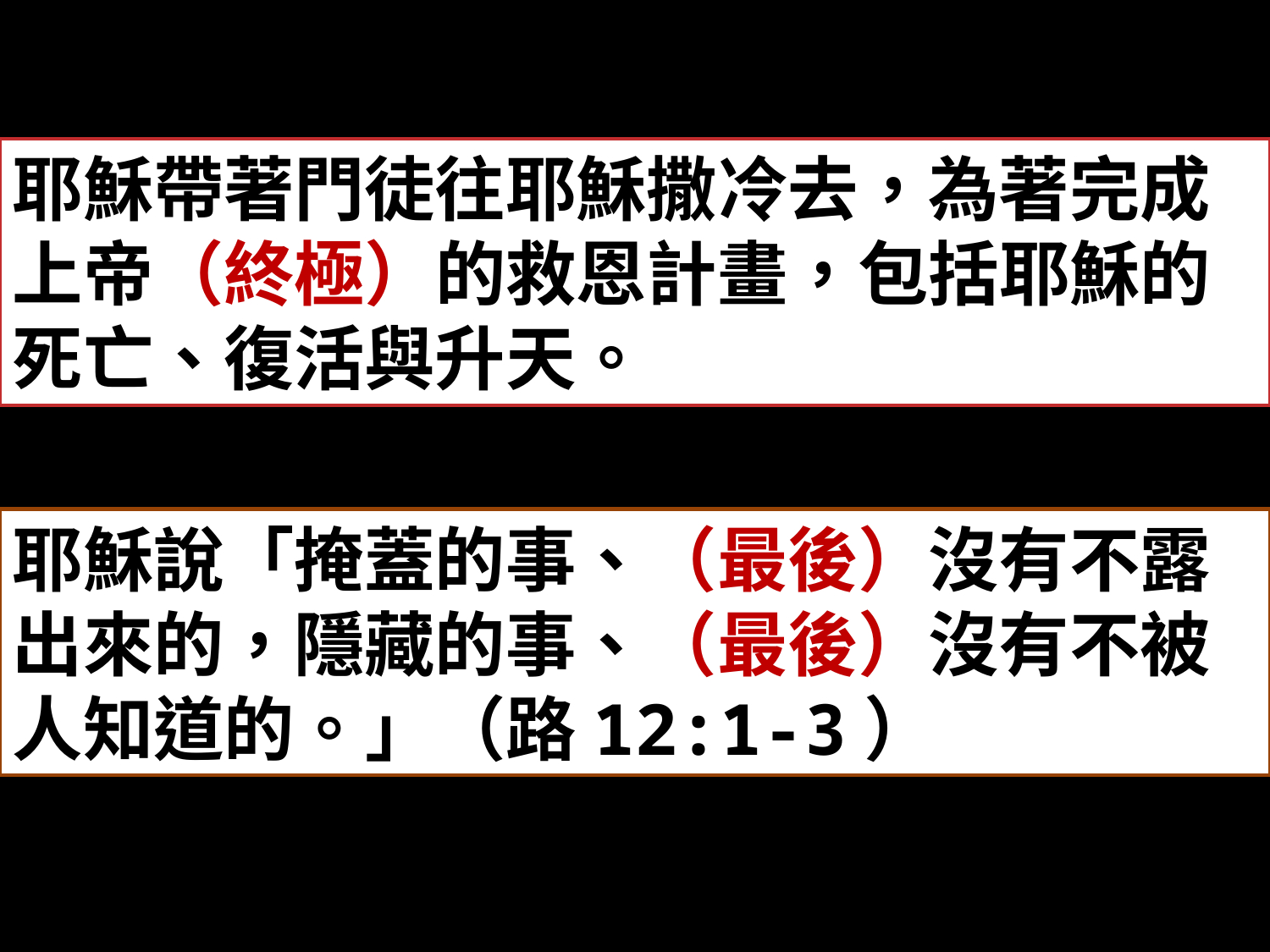

耶穌帶著門徒往耶穌撒冷去，為著完成上帝（終極）的救恩計畫，包括耶穌的死亡、復活與升天。
耶穌說「掩蓋的事、（最後）沒有不露出來的，隱藏的事、（最後）沒有不被人知道的。」（路12:1-3）